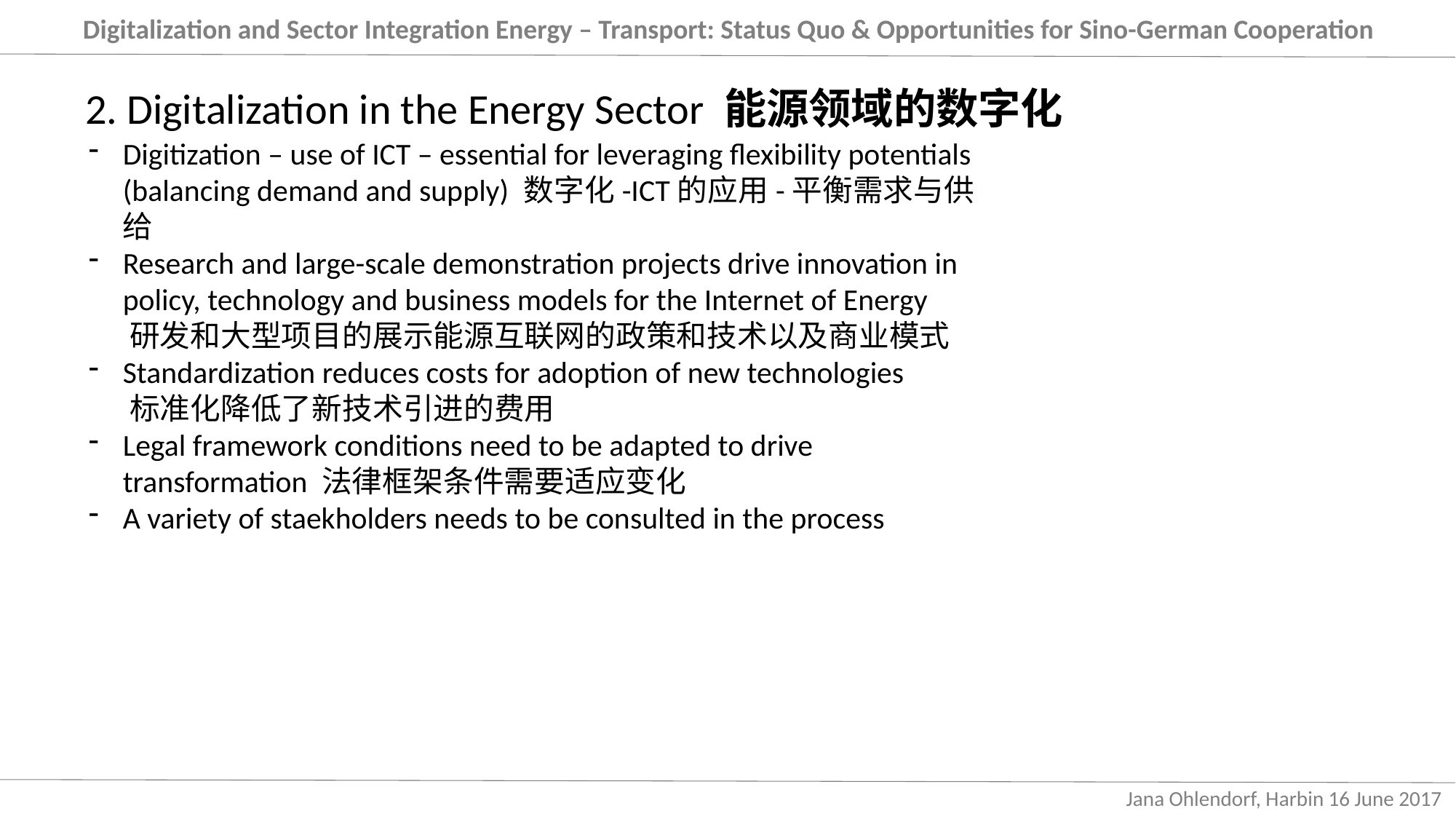

Digitalization and Sector Integration Energy – Transport: Status Quo & Opportunities for Sino-German Cooperation
2. Digitalization in the Energy Sector 能源领域的数字化

Digitization – use of ICT – essential for leveraging flexibility potentials (balancing demand and supply) 数字化-ICT的应用-平衡需求与供给
Research and large-scale demonstration projects drive innovation in policy, technology and business models for the Internet of Energy
     研发和大型项目的展示能源互联网的政策和技术以及商业模式
Standardization reduces costs for adoption of new technologies
     标准化降低了新技术引进的费用
Legal framework conditions need to be adapted to drive transformation 法律框架条件需要适应变化
A variety of staekholders needs to be consulted in the process

Jana Ohlendorf, Harbin 16 June 2017